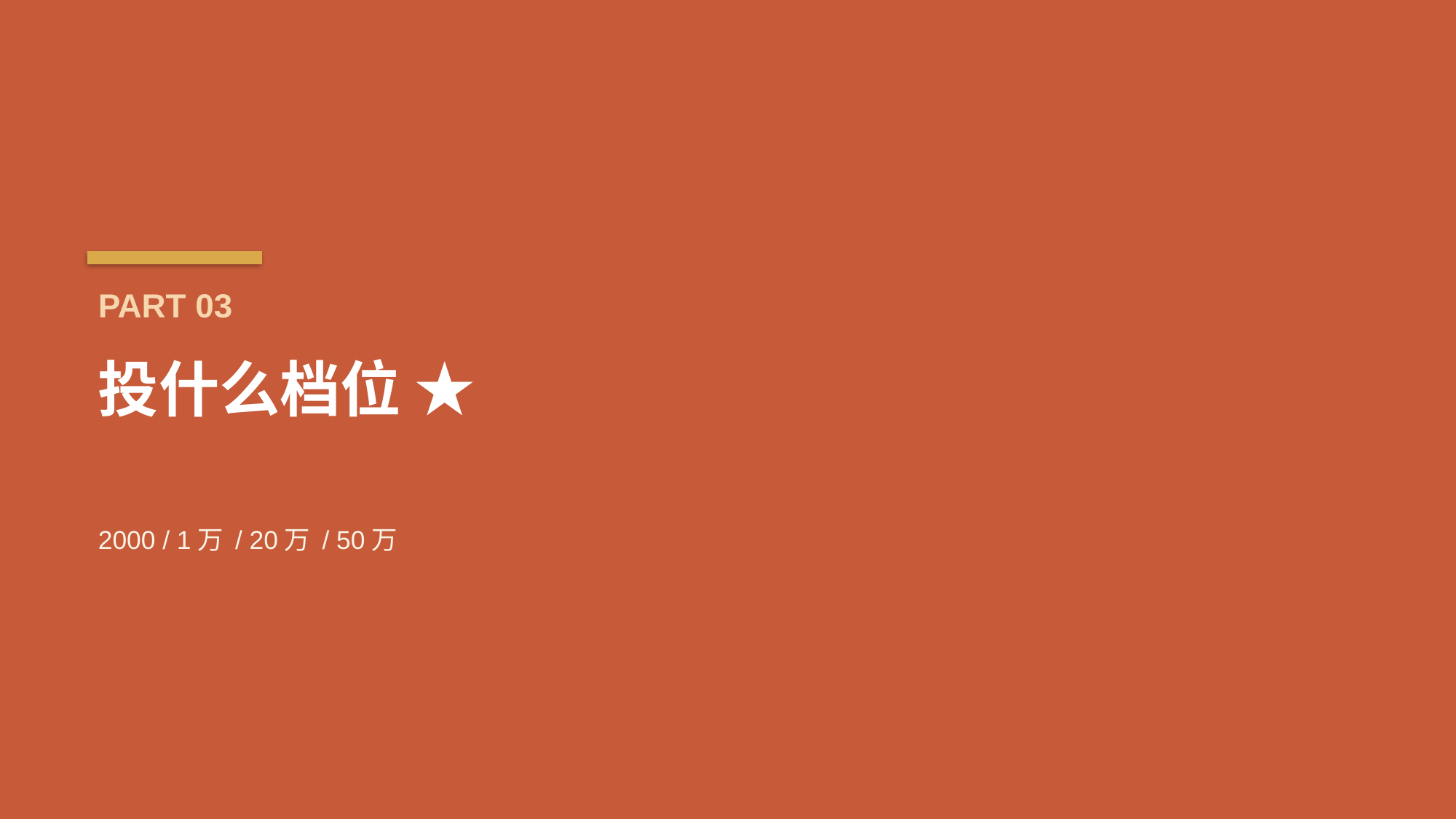

PART 03
投什么档位 ★
2000 / 1万 / 20万 / 50万